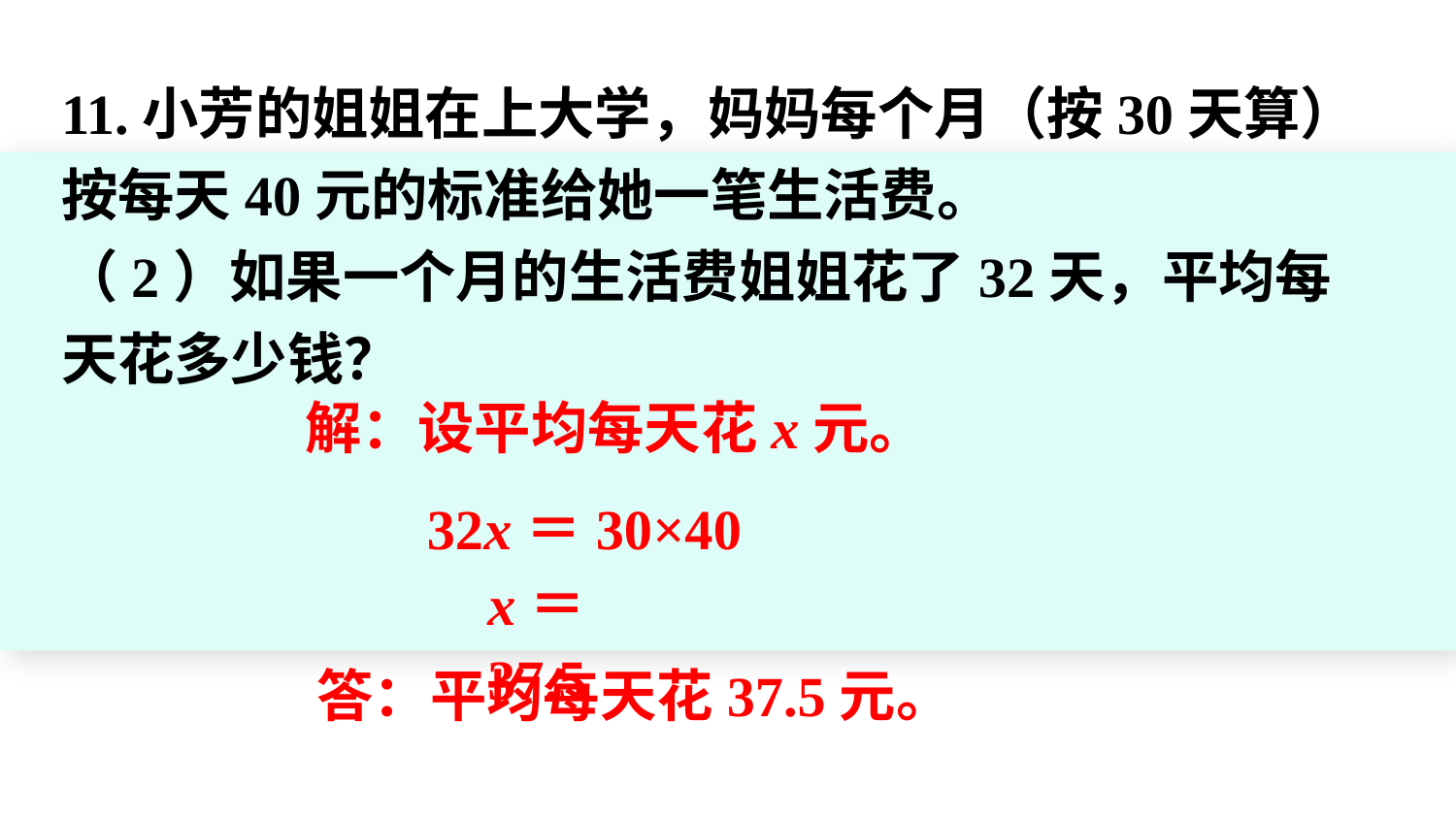

11.小芳的姐姐在上大学，妈妈每个月（按30天算）按每天40元的标准给她一笔生活费。
（2）如果一个月的生活费姐姐花了32天，平均每天花多少钱？
解：设平均每天花x元。
32x＝30×40
x＝37.5
答：平均每天花37.5元。